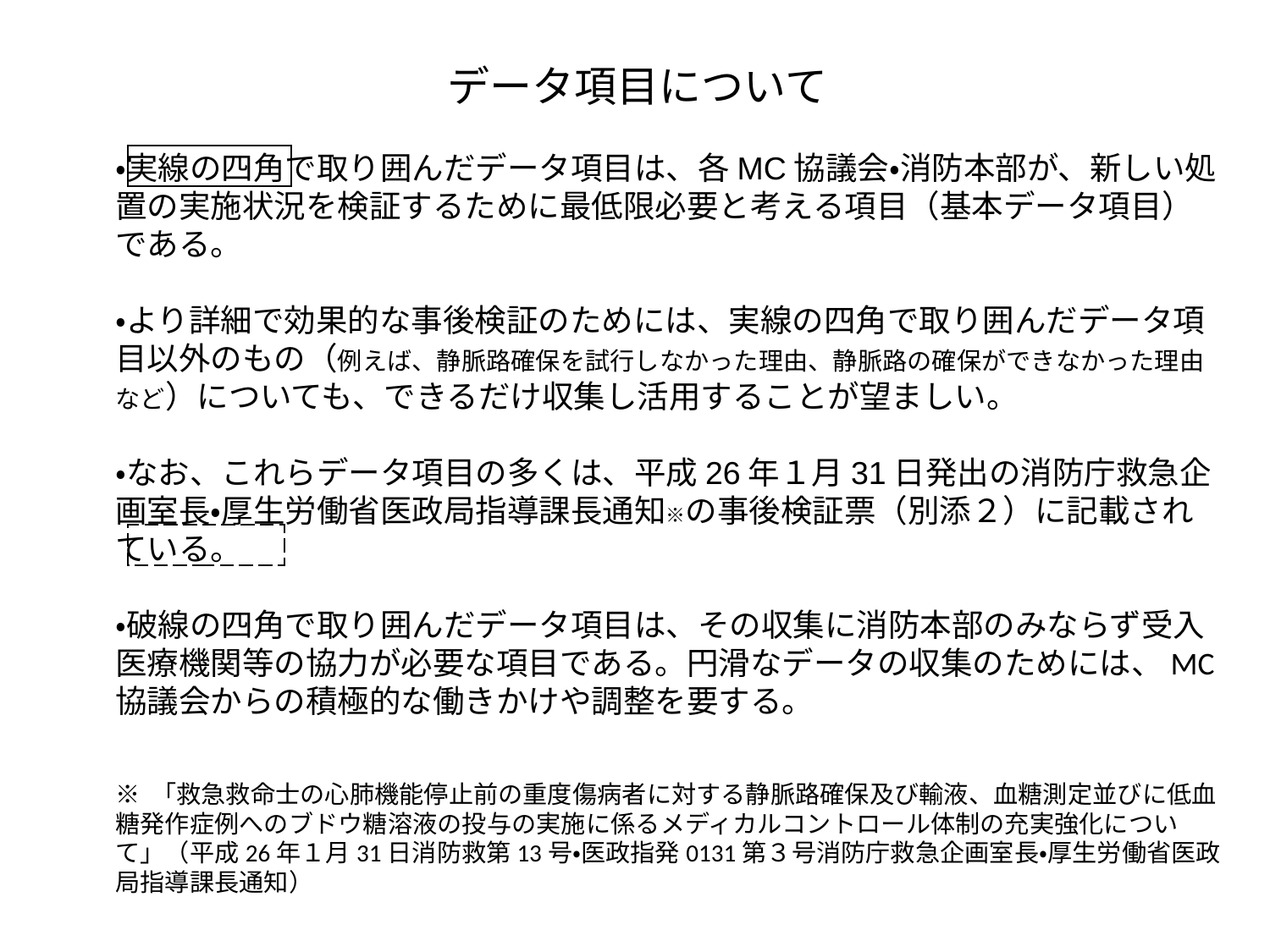

データ項目について

・実線の四角で取り囲んだデータ項目は、各MC協議会・消防本部が、新しい処置の実施状況を検証するために最低限必要と考える項目（基本データ項目）である。

・より詳細で効果的な事後検証のためには、実線の四角で取り囲んだデータ項目以外のもの（例えば、静脈路確保を試行しなかった理由、静脈路の確保ができなかった理由など）についても、できるだけ収集し活用することが望ましい。

・なお、これらデータ項目の多くは、平成26年１月31日発出の消防庁救急企画室長・厚生労働省医政局指導課長通知※の事後検証票（別添２）に記載されている。

・破線の四角で取り囲んだデータ項目は、その収集に消防本部のみならず受入医療機関等の協力が必要な項目である。円滑なデータの収集のためには、MC協議会からの積極的な働きかけや調整を要する。

※ 「救急救命士の心肺機能停止前の重度傷病者に対する静脈路確保及び輸液、血糖測定並びに低血糖発作症例へのブドウ糖溶液の投与の実施に係るメディカルコントロール体制の充実強化について」（平成26年１月31日消防救第13号・医政指発0131第３号消防庁救急企画室長・厚生労働省医政局指導課長通知）